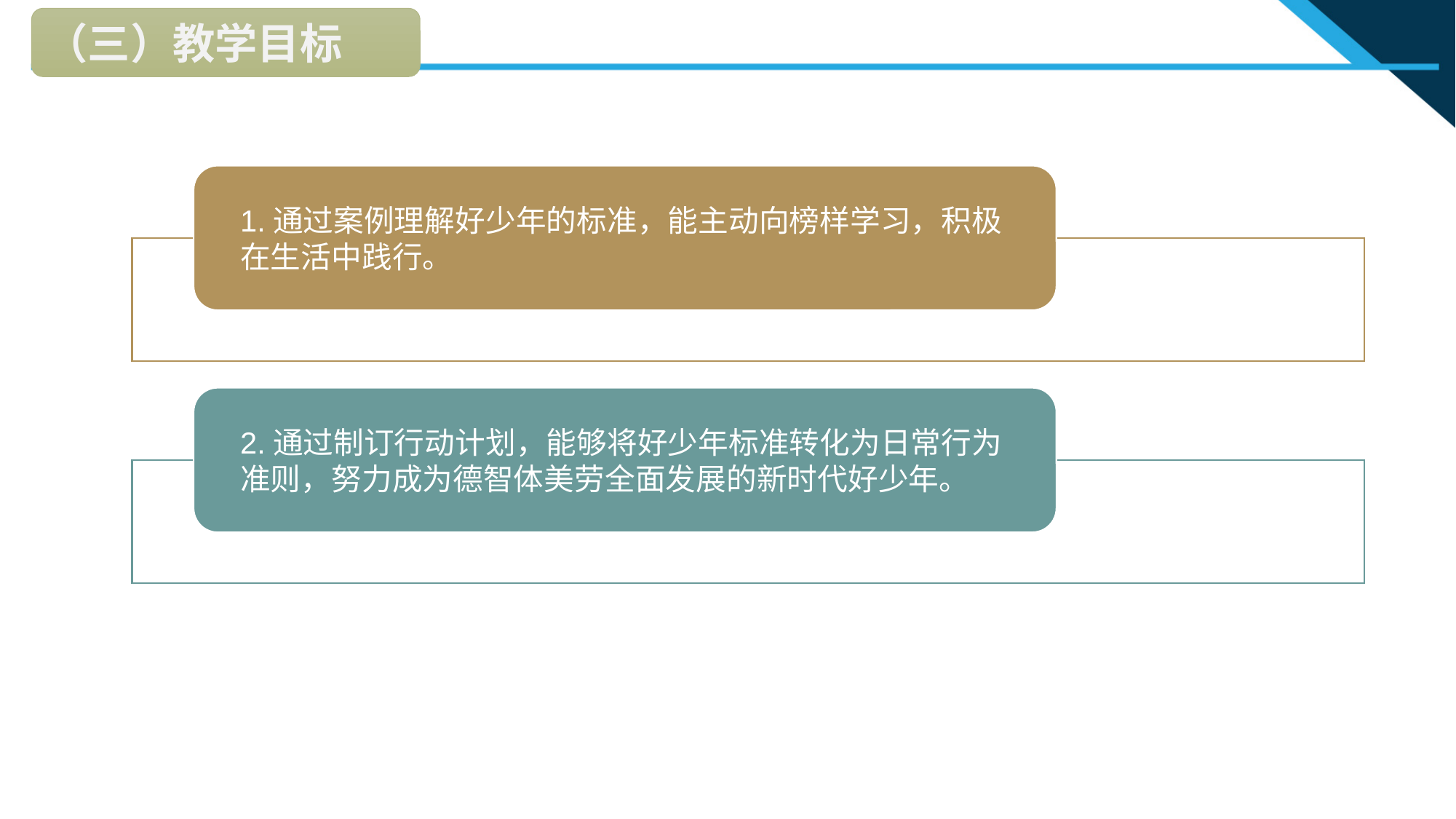

（三）教学目标
1.通过案例理解好少年的标准，能主动向榜样学习，积极在生活中践行。

2.通过制订行动计划，能够将好少年标准转化为日常行为准则，努力成为德智体美劳全面发展的新时代好少年。